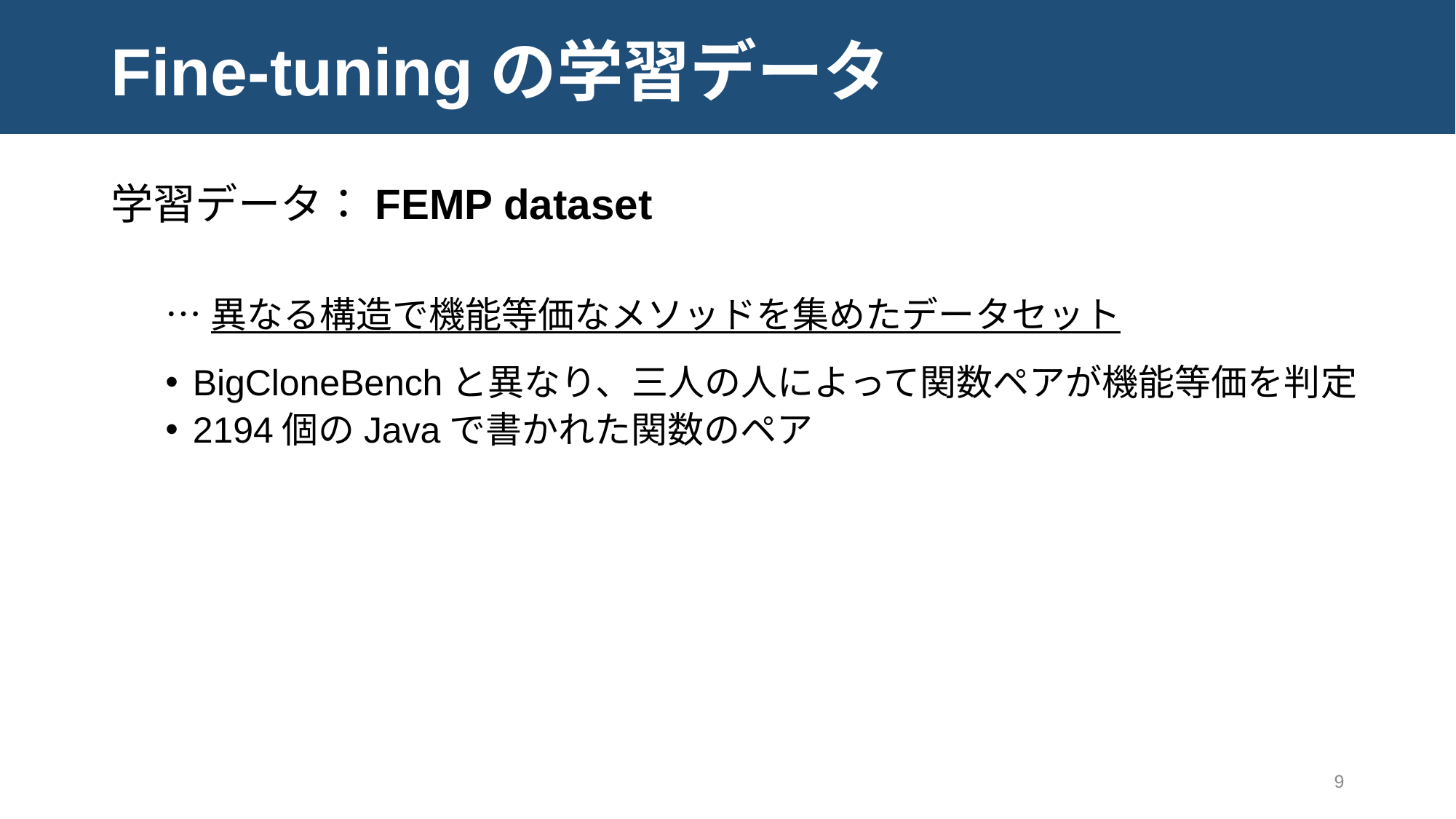

# Fine-tuningの学習データ
学習データ：FEMP dataset

…異なる構造で機能等価なメソッドを集めたデータセット

BigCloneBenchと異なり、三人の人によって関数ペアが機能等価を判定
2194個のJavaで書かれた関数のペア
9